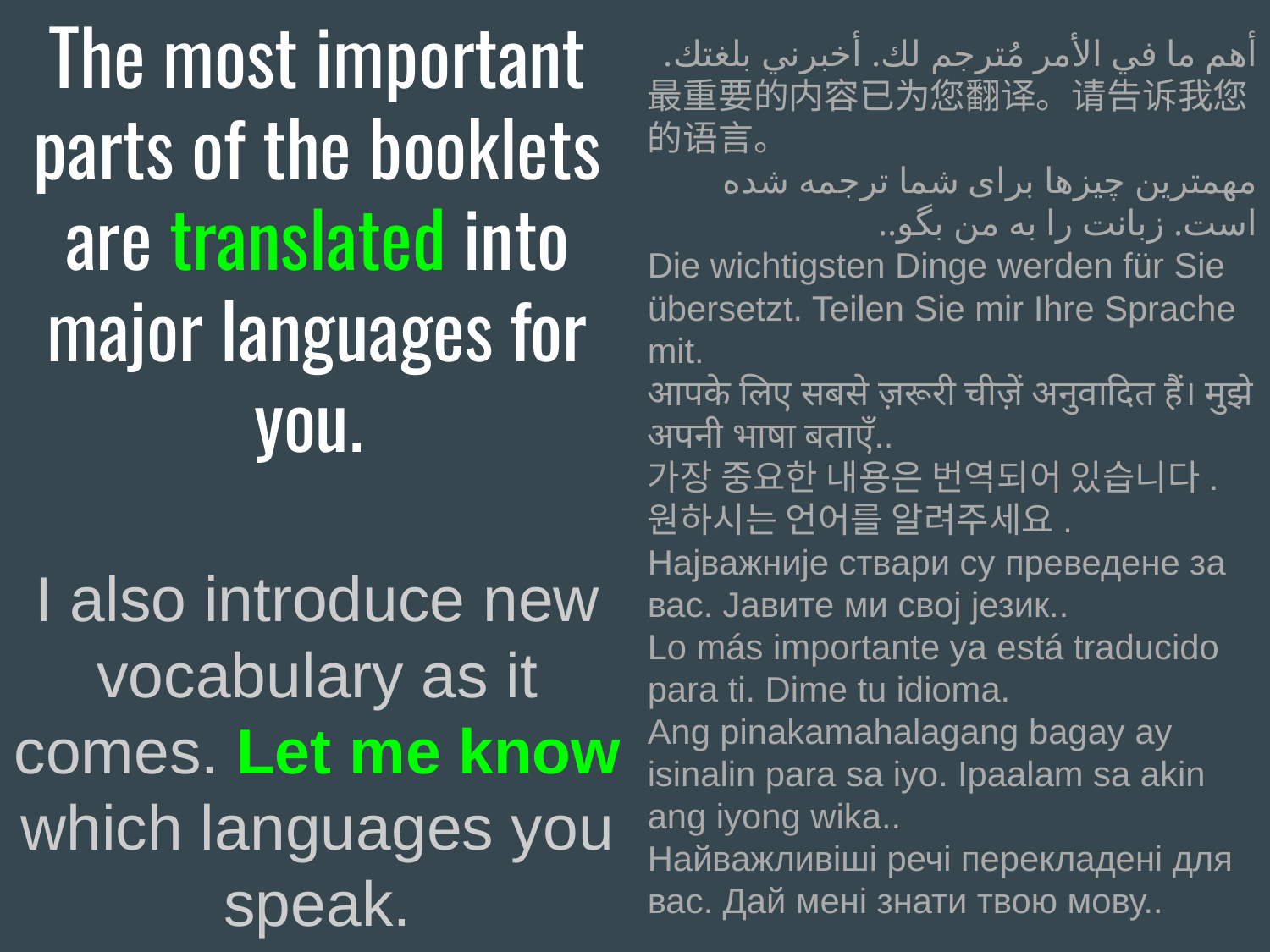

The most important parts of the booklets are translated into major languages for you.

I also introduce new vocabulary as it comes. Let me know which languages you speak.
أهم ما في الأمر مُترجم لك. أخبرني بلغتك.
最重要的内容已为您翻译。请告诉我您的语言。
مهمترین چیزها برای شما ترجمه شده است. زبانت را به من بگو..
Die wichtigsten Dinge werden für Sie übersetzt. Teilen Sie mir Ihre Sprache mit.
आपके लिए सबसे ज़रूरी चीज़ें अनुवादित हैं। मुझे अपनी भाषा बताएँ..
가장 중요한 내용은 번역되어 있습니다. 원하시는 언어를 알려주세요.
Најважније ствари су преведене за вас. Јавите ми свој језик..
Lo más importante ya está traducido para ti. Dime tu idioma.
Ang pinakamahalagang bagay ay isinalin para sa iyo. Ipaalam sa akin ang iyong wika..
Найважливіші речі перекладені для вас. Дай мені знати твою мову..